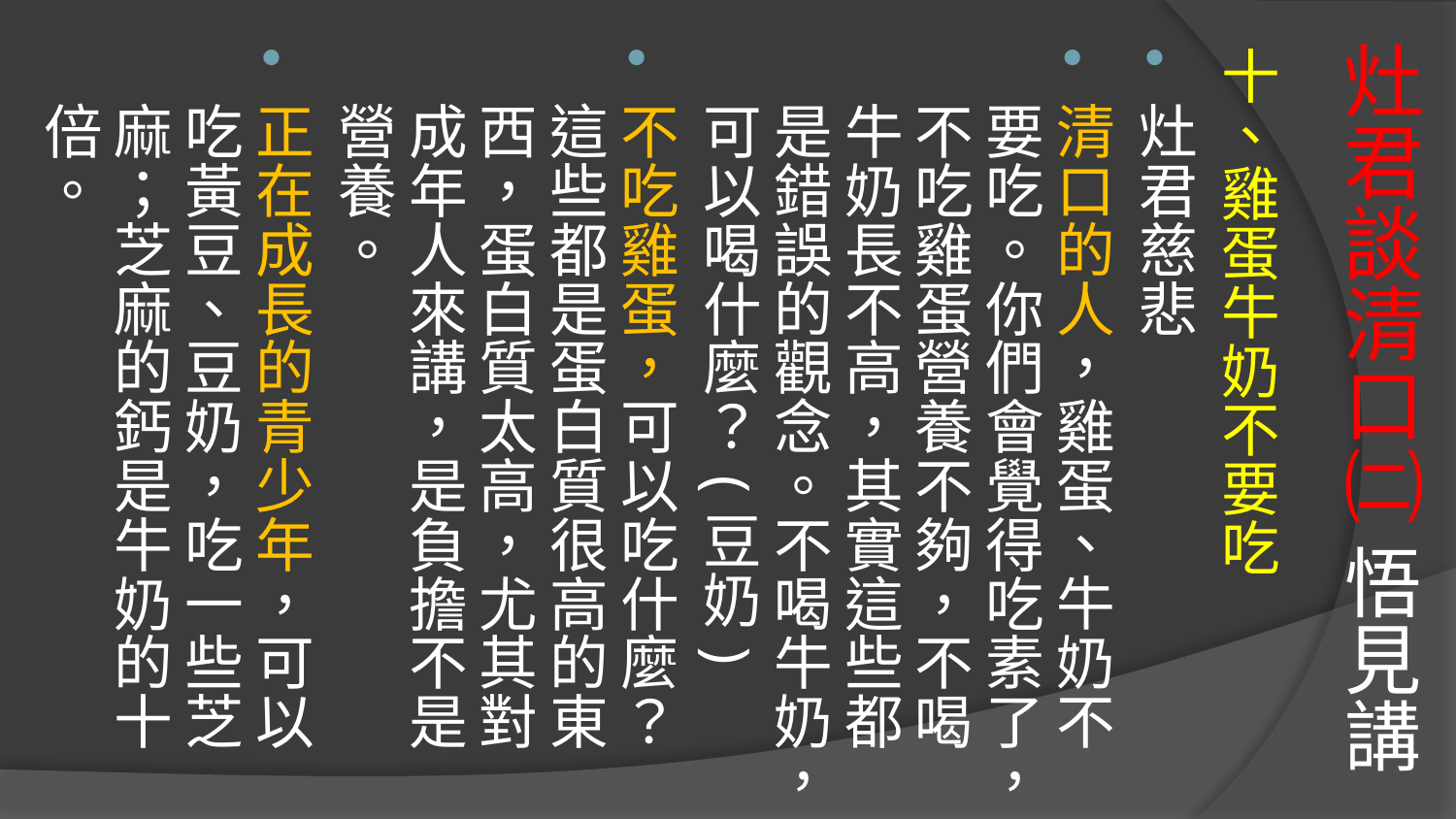

# 灶君談清口㈡ 悟見講
十、雞蛋牛奶不要吃
灶君慈悲
清口的人，雞蛋、牛奶不要吃。你們會覺得吃素了，不吃雞蛋營養不夠，不喝牛奶長不高，其實這些都是錯誤的觀念。不喝牛奶，可以喝什麼？(豆奶)
不吃雞蛋，可以吃什麼？這些都是蛋白質很高的東西，蛋白質太高，尤其對成年人來講，是負擔不是營養。
正在成長的青少年，可以吃黃豆、豆奶，吃一些芝麻；芝麻的鈣是牛奶的十倍。